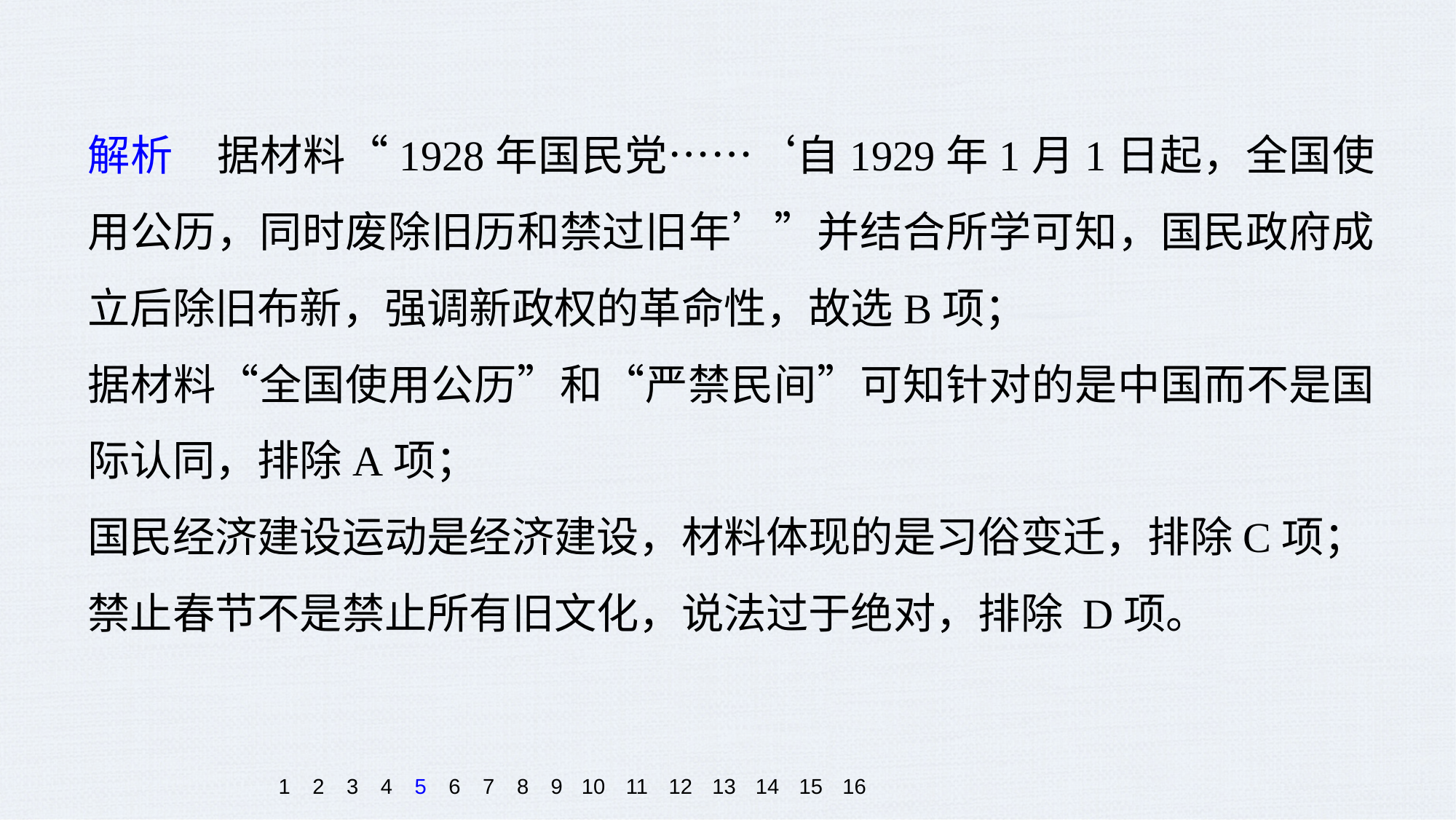

解析　据材料“1928年国民党……‘自1929年1月1日起，全国使用公历，同时废除旧历和禁过旧年’”并结合所学可知，国民政府成立后除旧布新，强调新政权的革命性，故选B项；
据材料“全国使用公历”和“严禁民间”可知针对的是中国而不是国际认同，排除A项；
国民经济建设运动是经济建设，材料体现的是习俗变迁，排除C项；
禁止春节不是禁止所有旧文化，说法过于绝对，排除 D项。
1
2
3
4
5
6
7
8
9
10
11
12
13
14
15
16